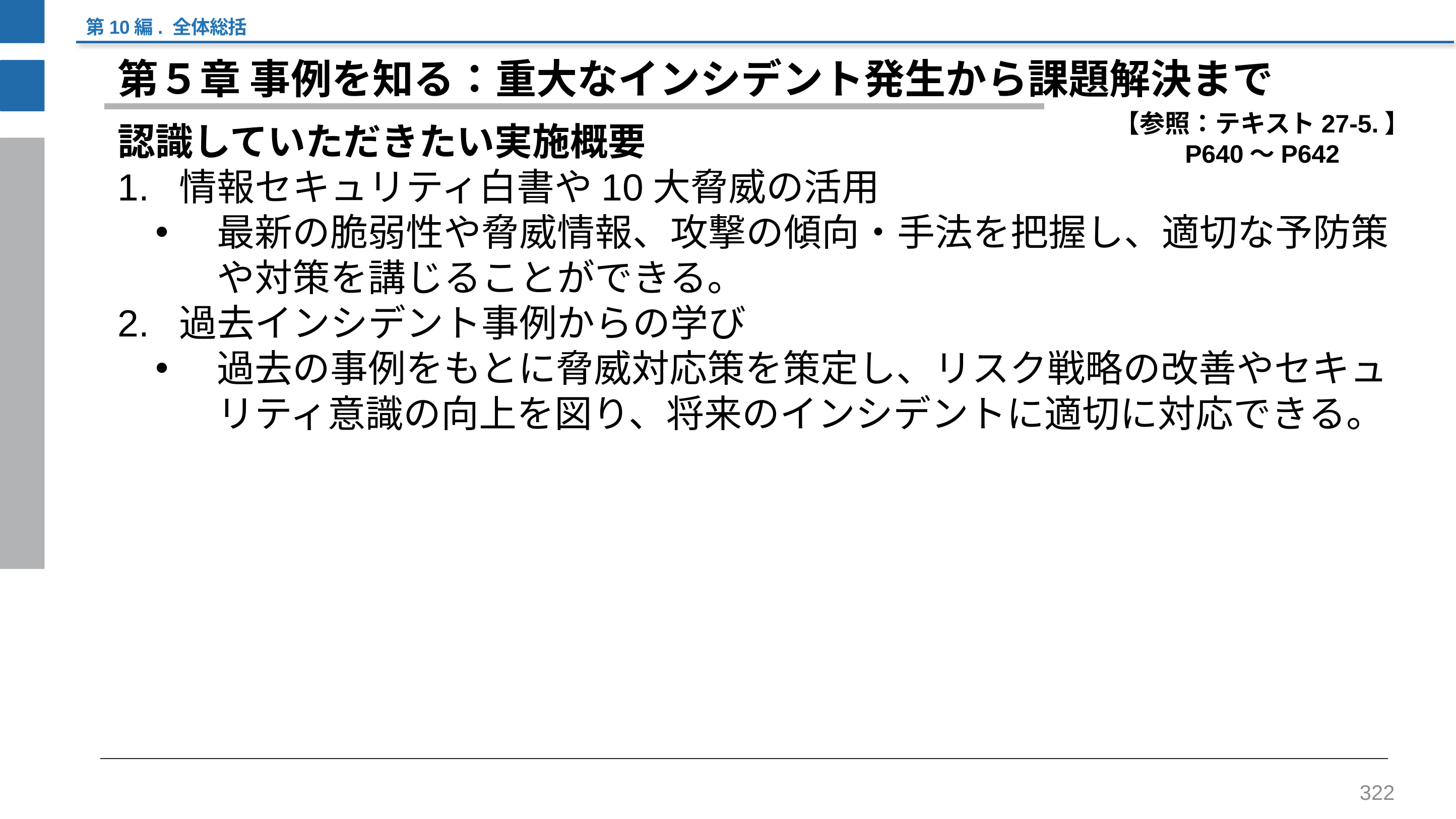

第10編. 全体総括
第５章 事例を知る：重大なインシデント発生から課題解決まで
【参照：テキスト27-5.】
P640～P642
認識していただきたい実施概要
情報セキュリティ白書や10大脅威の活用
最新の脆弱性や脅威情報、攻撃の傾向・手法を把握し、適切な予防策や対策を講じることができる。
過去インシデント事例からの学び
過去の事例をもとに脅威対応策を策定し、リスク戦略の改善やセキュリティ意識の向上を図り、将来のインシデントに適切に対応できる。
322